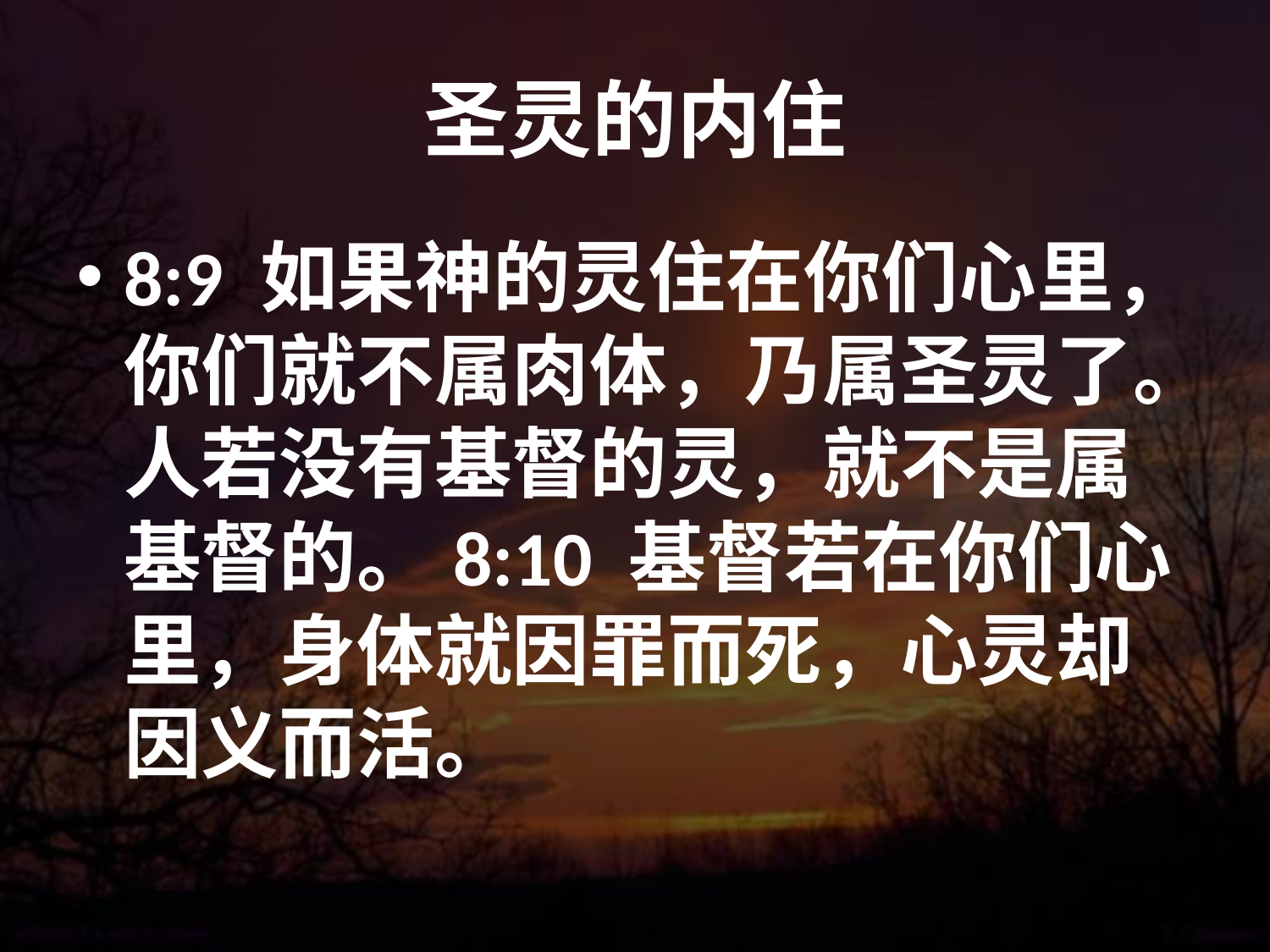

# 圣灵的内住
8:9 如果神的灵住在你们心里，你们就不属肉体，乃属圣灵了。人若没有基督的灵，就不是属基督的。8:10 基督若在你们心里，身体就因罪而死，心灵却因义而活。